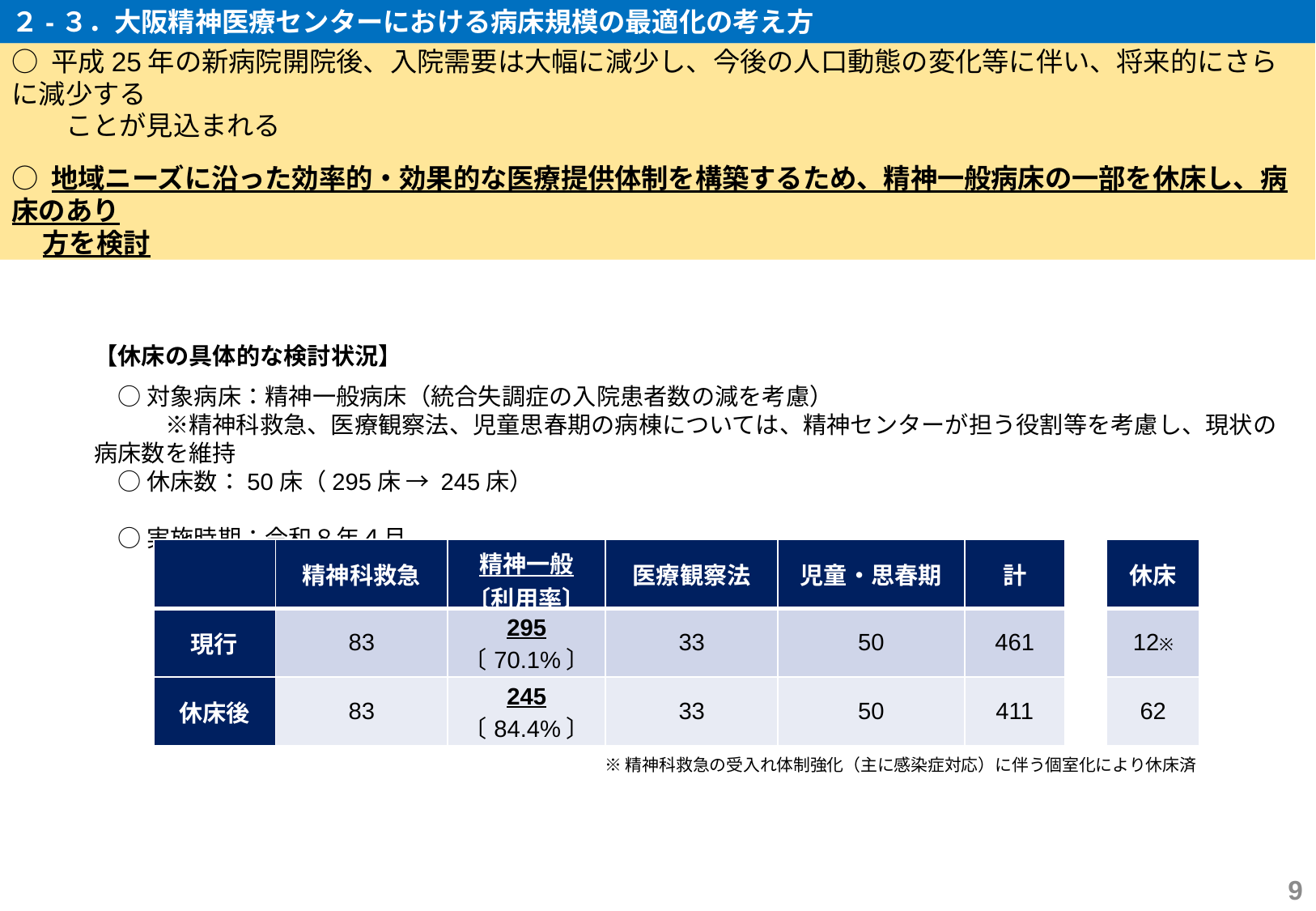

２-３．大阪精神医療センターにおける病床規模の最適化の考え方
○ 平成25年の新病院開院後、入院需要は大幅に減少し、今後の人口動態の変化等に伴い、将来的にさらに減少する
　　ことが見込まれる

○ 地域ニーズに沿った効率的・効果的な医療提供体制を構築するため、精神一般病床の一部を休床し、病床のあり
    方を検討
【休床の具体的な検討状況】

　○ 対象病床：精神一般病床（統合失調症の入院患者数の減を考慮）
　　　※精神科救急、医療観察法、児童思春期の病棟については、精神センターが担う役割等を考慮し、現状の病床数を維持
　○ 休床数：50床（295床 → 245床）

　○ 実施時期：令和８年４月
|  | 精神科救急 | 精神一般 〔利用率〕 | 医療観察法 | 児童・思春期 | 計 |  | 休床 |
| --- | --- | --- | --- | --- | --- | --- | --- |
| 現行 | 83 | 295 〔70.1%〕 | 33 | 50 | 461 |  | 12※ |
| 休床後 | 83 | 245 〔84.4%〕 | 33 | 50 | 411 |  | 62 |
　※ 精神科救急の受入れ体制強化（主に感染症対応）に伴う個室化により休床済
9